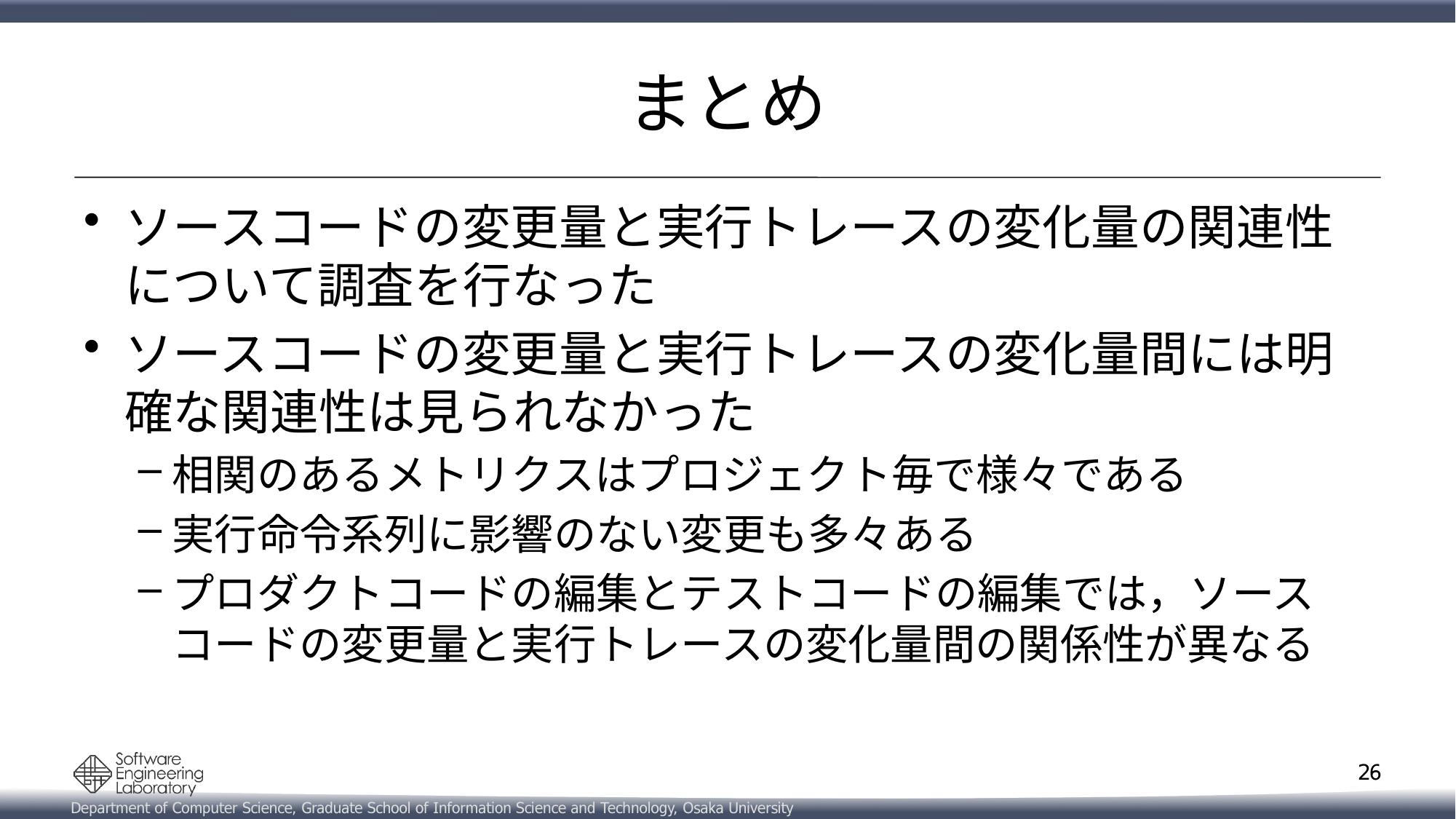

# まとめ
ソースコードの変更量と実行トレースの変化量の関連性について調査を行なった
ソースコードの変更量と実行トレースの変化量間には明確な関連性は見られなかった
相関のあるメトリクスはプロジェクト毎で様々である
実行命令系列に影響のない変更も多々ある
プロダクトコードの編集とテストコードの編集では，ソースコードの変更量と実行トレースの変化量間の関係性が異なる
26